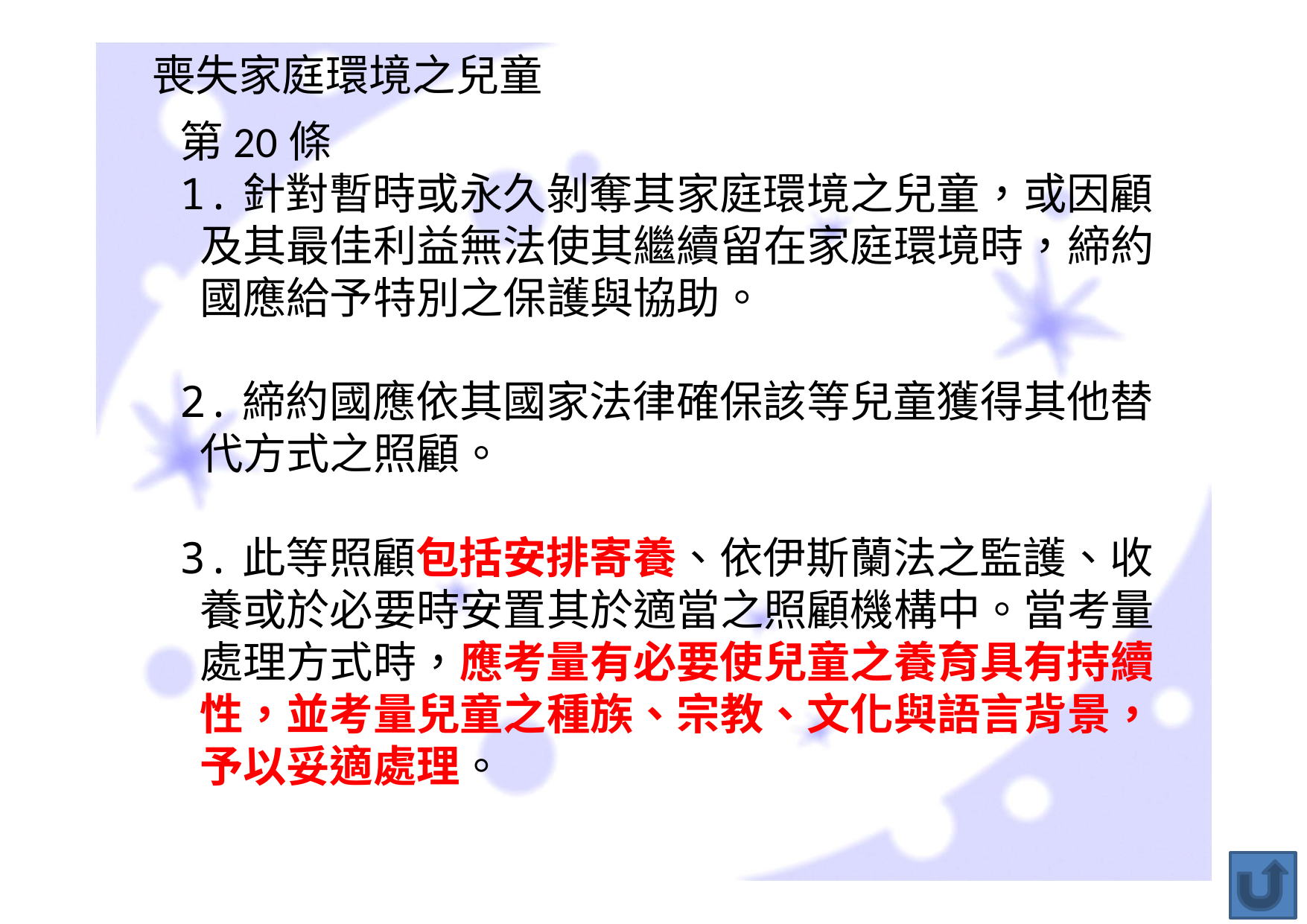

喪失家庭環境之兒童
第20條
1.針對暫時或永久剝奪其家庭環境之兒童，或因顧及其最佳利益無法使其繼續留在家庭環境時，締約國應給予特別之保護與協助。

2.締約國應依其國家法律確保該等兒童獲得其他替代方式之照顧。

3.此等照顧包括安排寄養、依伊斯蘭法之監護、收養或於必要時安置其於適當之照顧機構中。當考量處理方式時，應考量有必要使兒童之養育具有持續性，並考量兒童之種族、宗教、文化與語言背景，予以妥適處理。